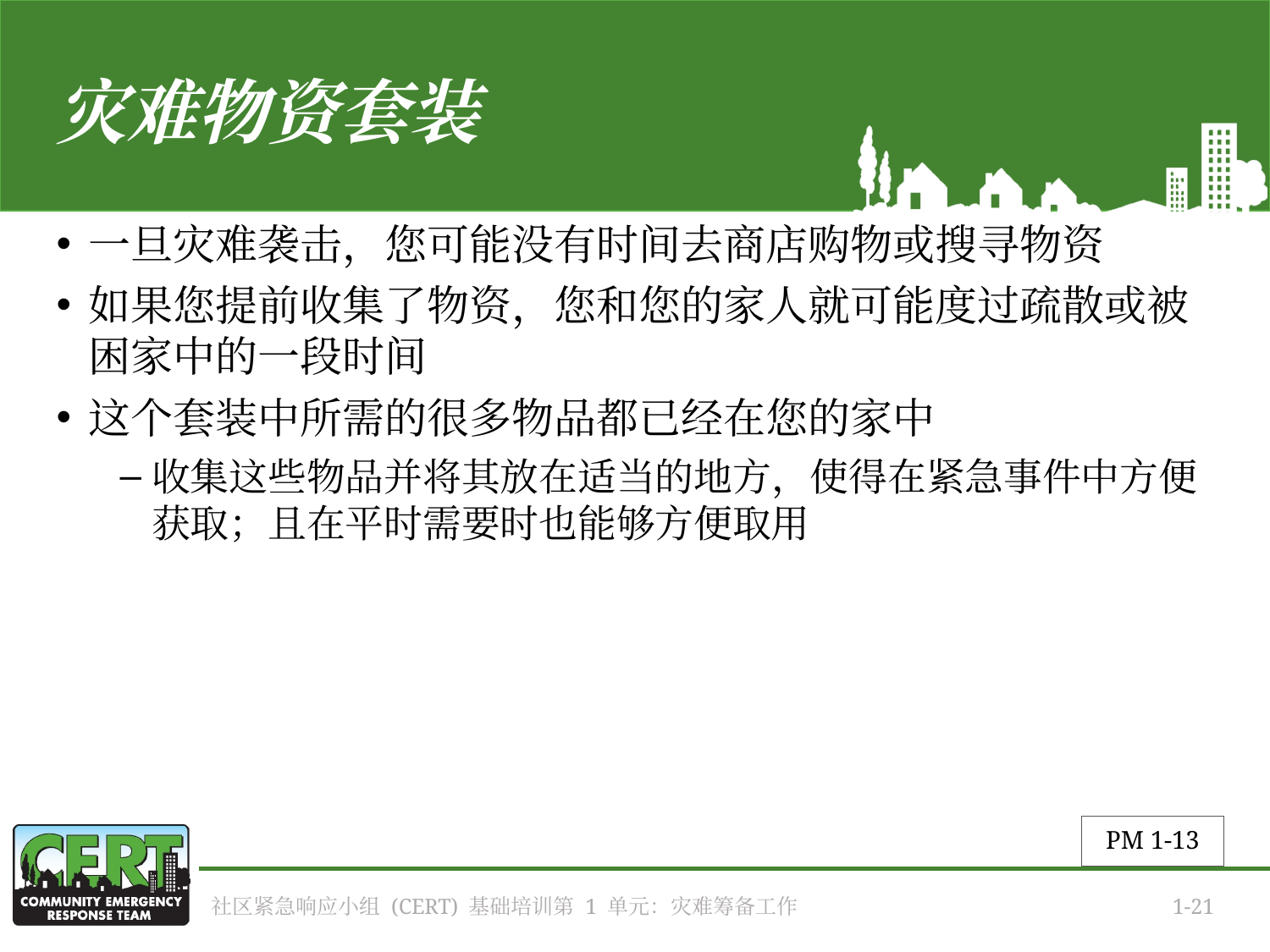

# 灾难物资套装
一旦灾难袭击，您可能没有时间去商店购物或搜寻物资
如果您提前收集了物资，您和您的家人就可能度过疏散或被困家中的一段时间
这个套装中所需的很多物品都已经在您的家中
收集这些物品并将其放在适当的地方，使得在紧急事件中方便获取；且在平时需要时也能够方便取用

PM 1-13
社区紧急响应小组 (CERT) 基础培训第 1 单元：灾难筹备工作
1-21